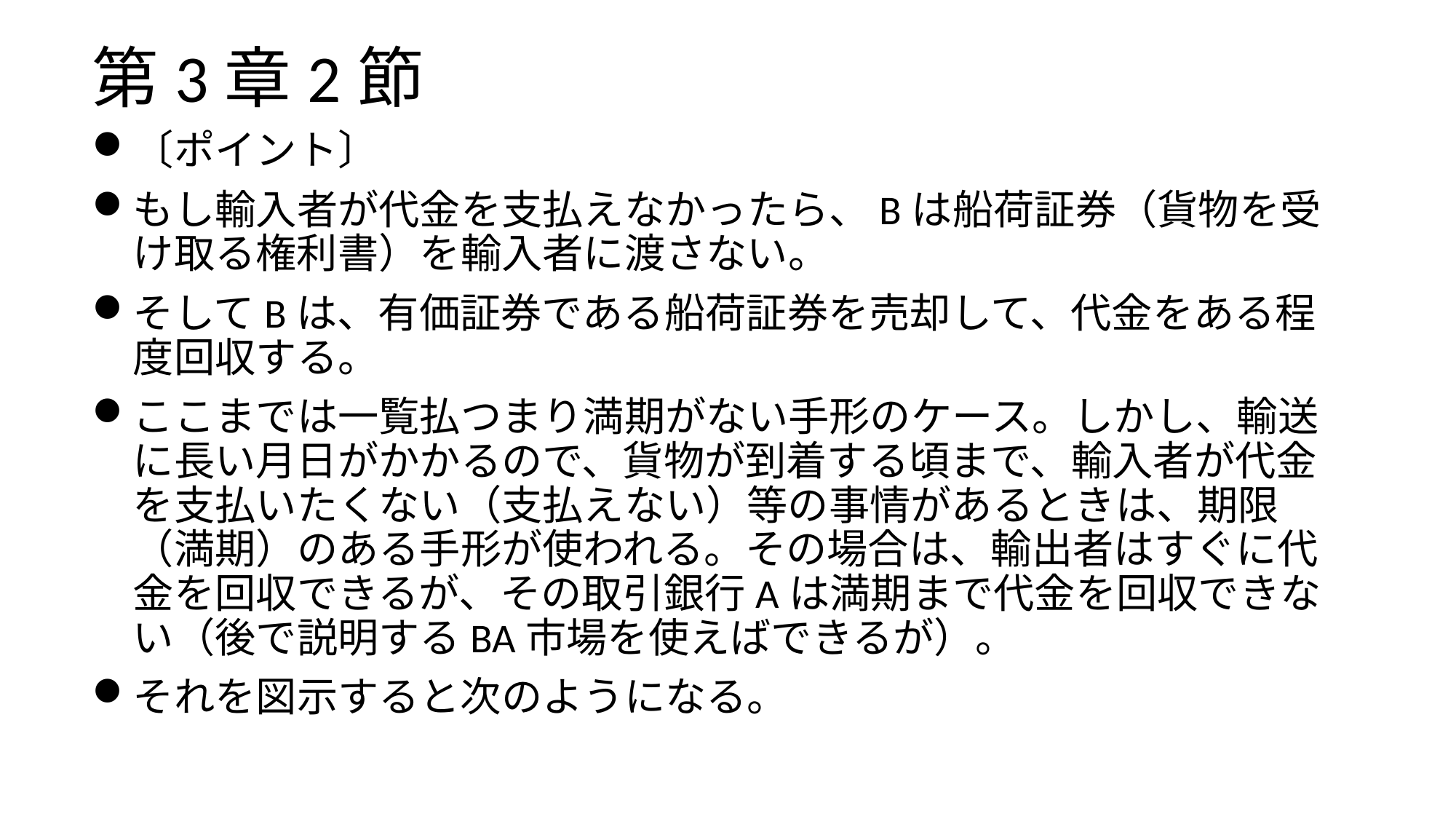

# 第3章2節
〔ポイント〕
もし輸入者が代金を支払えなかったら、Bは船荷証券（貨物を受け取る権利書）を輸入者に渡さない。
そしてBは、有価証券である船荷証券を売却して、代金をある程度回収する。
ここまでは一覧払つまり満期がない手形のケース。しかし、輸送に長い月日がかかるので、貨物が到着する頃まで、輸入者が代金を支払いたくない（支払えない）等の事情があるときは、期限（満期）のある手形が使われる。その場合は、輸出者はすぐに代金を回収できるが、その取引銀行Aは満期まで代金を回収できない（後で説明するBA市場を使えばできるが）。
それを図示すると次のようになる。